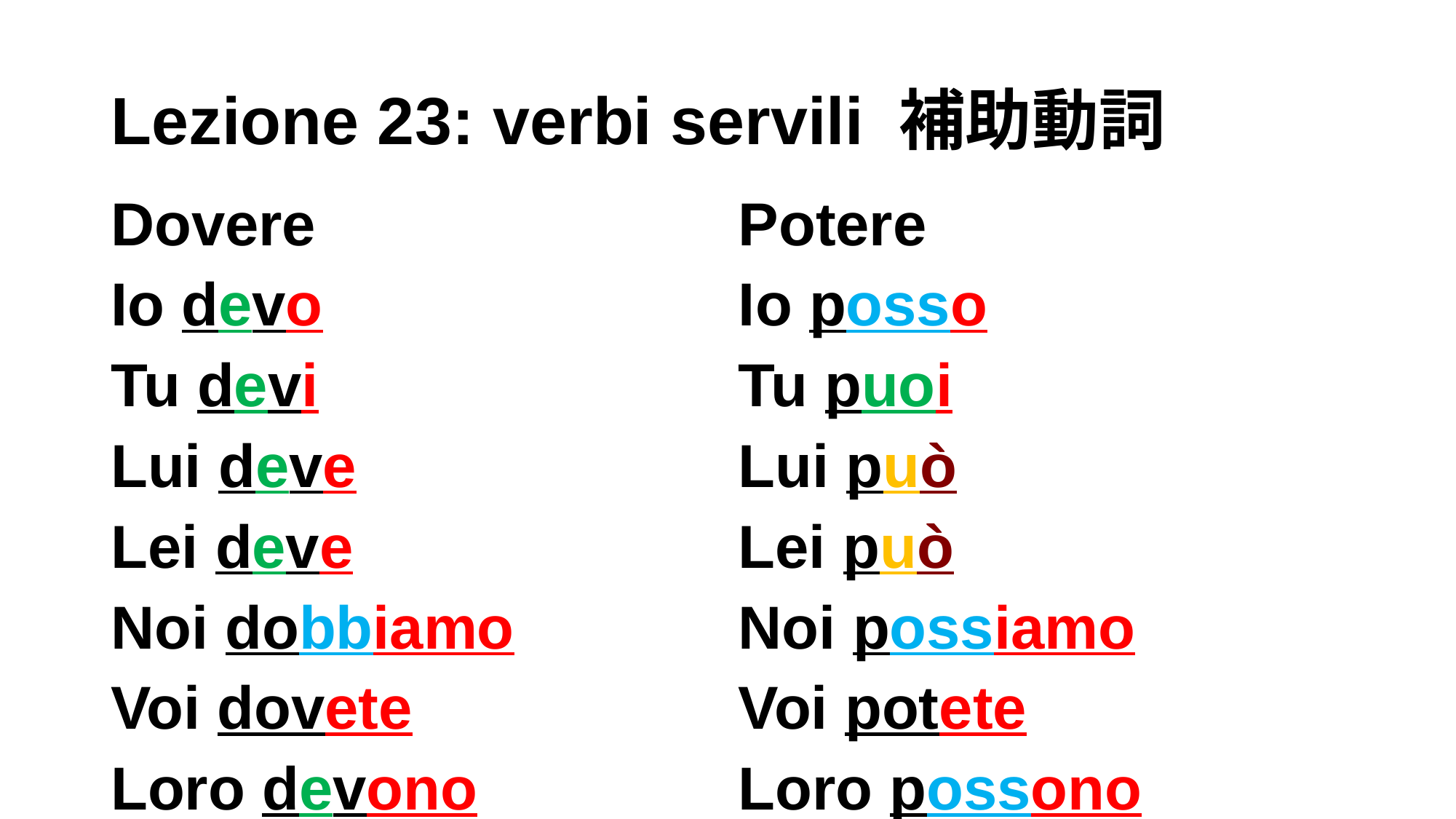

# Lezione 23: verbi servili 補助動詞
Potere
Io posso
Tu puoi
Lui può
Lei può
Noi possiamo
Voi potete
Loro possono

Dovere
Io devo
Tu devi
Lui deve
Lei deve
Noi dobbiamo
Voi dovete
Loro devono